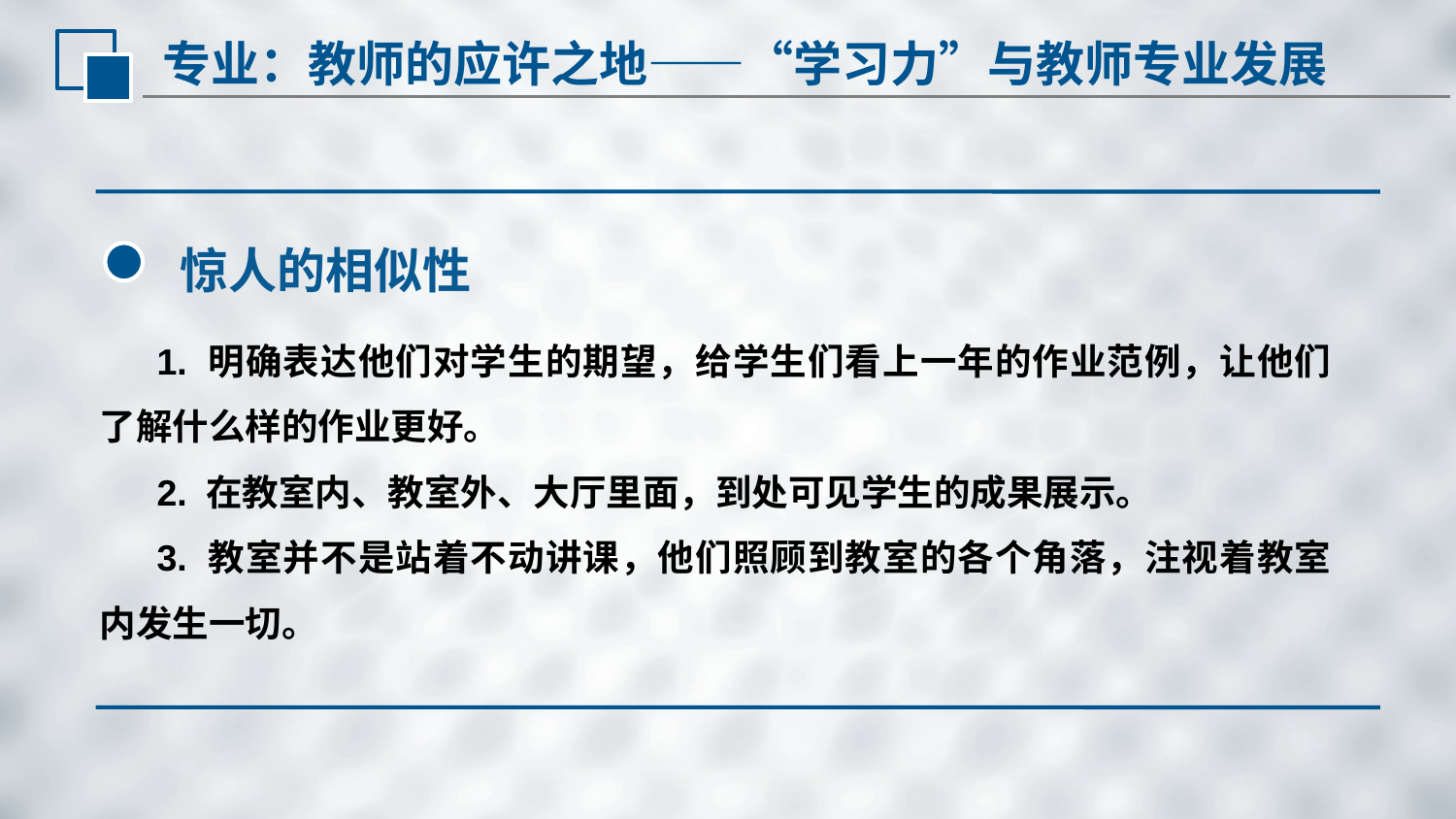

专业：教师的应许之地——“学习力”与教师专业发展

惊人的相似性

1. 明确表达他们对学生的期望，给学生们看上一年的作业范例，让他们了解什么样的作业更好。
2. 在教室内、教室外、大厅里面，到处可见学生的成果展示。
3. 教室并不是站着不动讲课，他们照顾到教室的各个角落，注视着教室内发生一切。